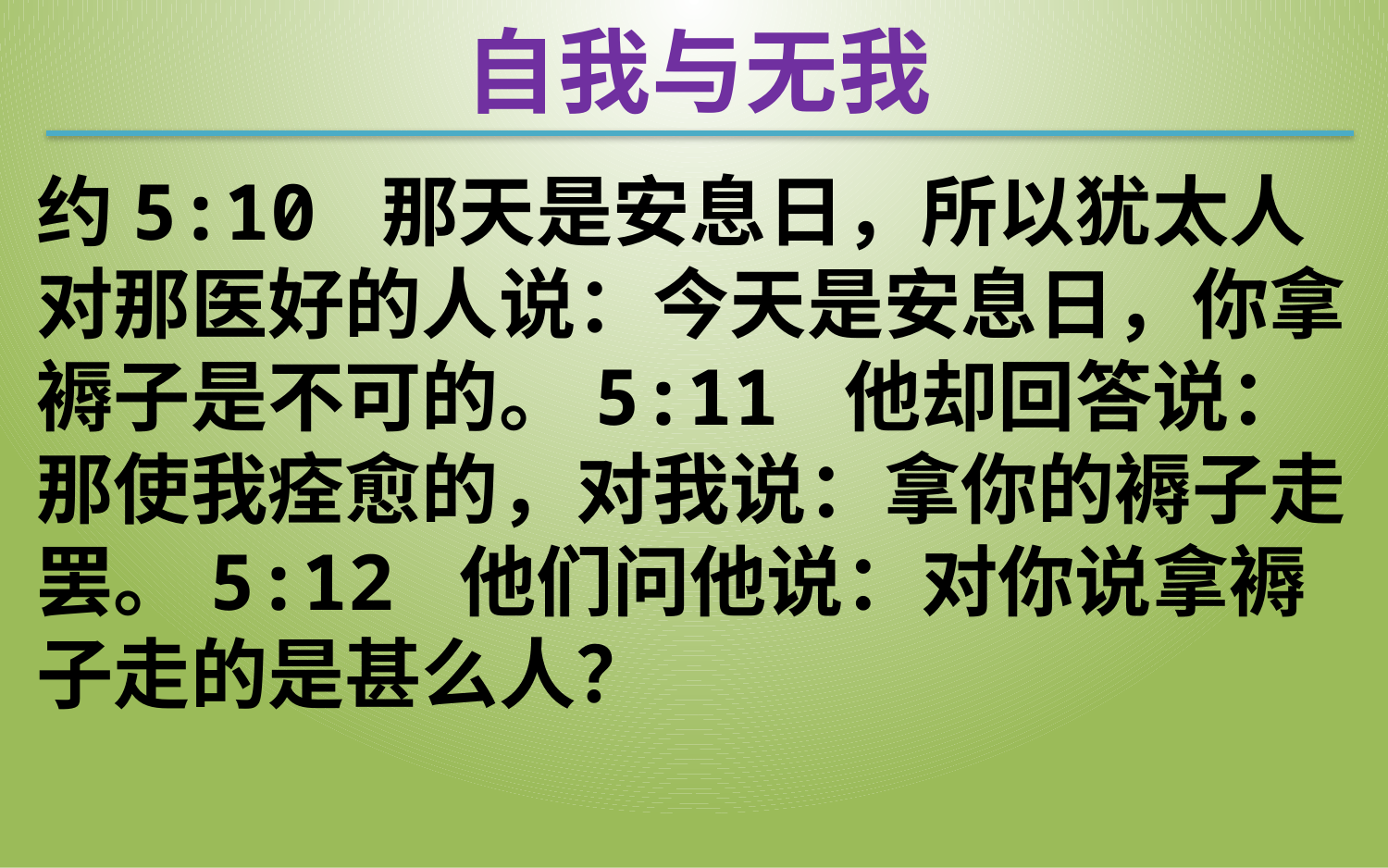

自我与无我
约5:10 那天是安息日，所以犹太人对那医好的人说：今天是安息日，你拿褥子是不可的。5:11 他却回答说：那使我痊愈的，对我说：拿你的褥子走罢。5:12 他们问他说：对你说拿褥子走的是甚么人？